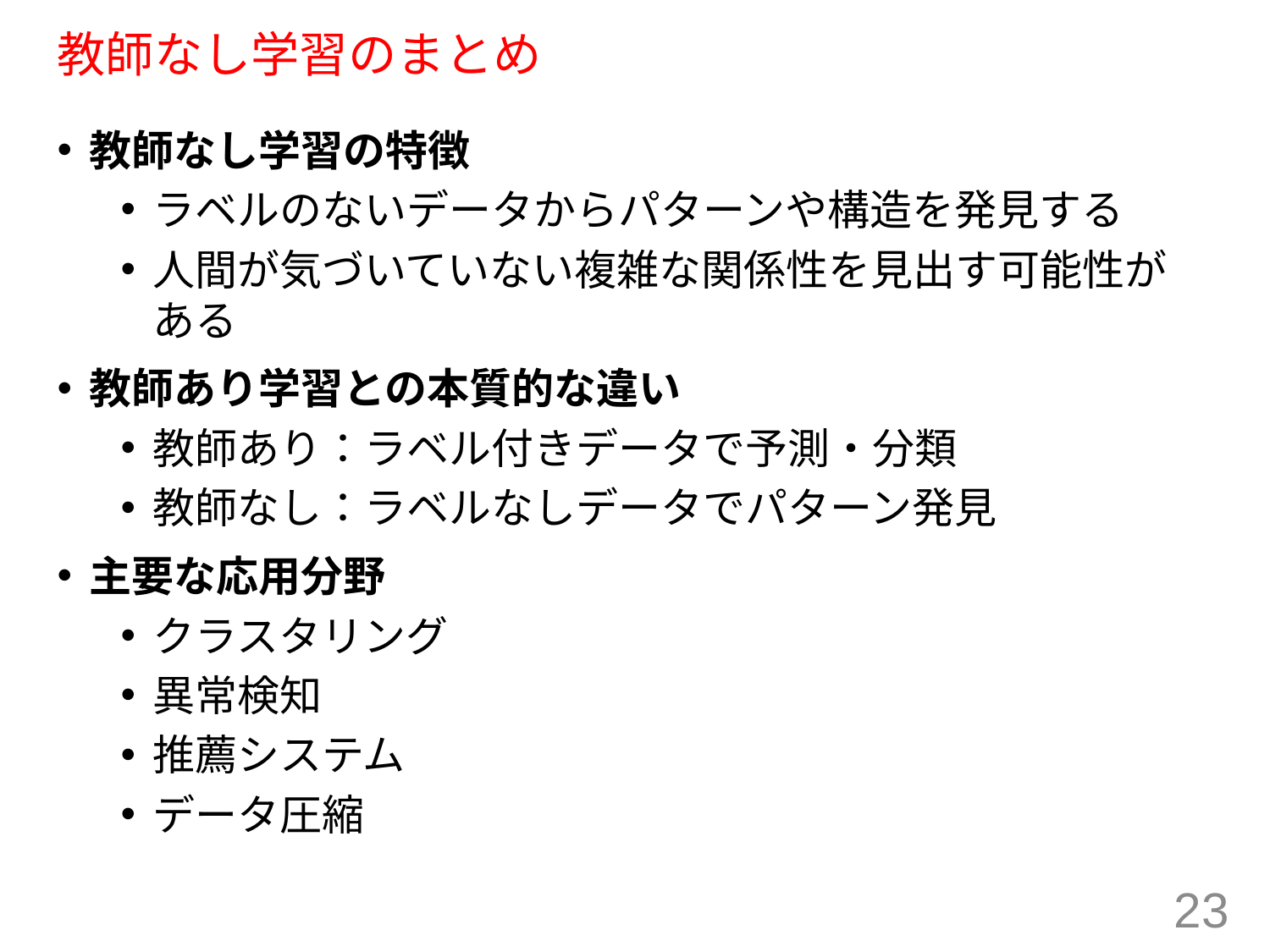

# 教師なし学習のまとめ
教師なし学習の特徴
ラベルのないデータからパターンや構造を発見する
人間が気づいていない複雑な関係性を見出す可能性がある
教師あり学習との本質的な違い
教師あり：ラベル付きデータで予測・分類
教師なし：ラベルなしデータでパターン発見
主要な応用分野
クラスタリング
異常検知
推薦システム
データ圧縮
23